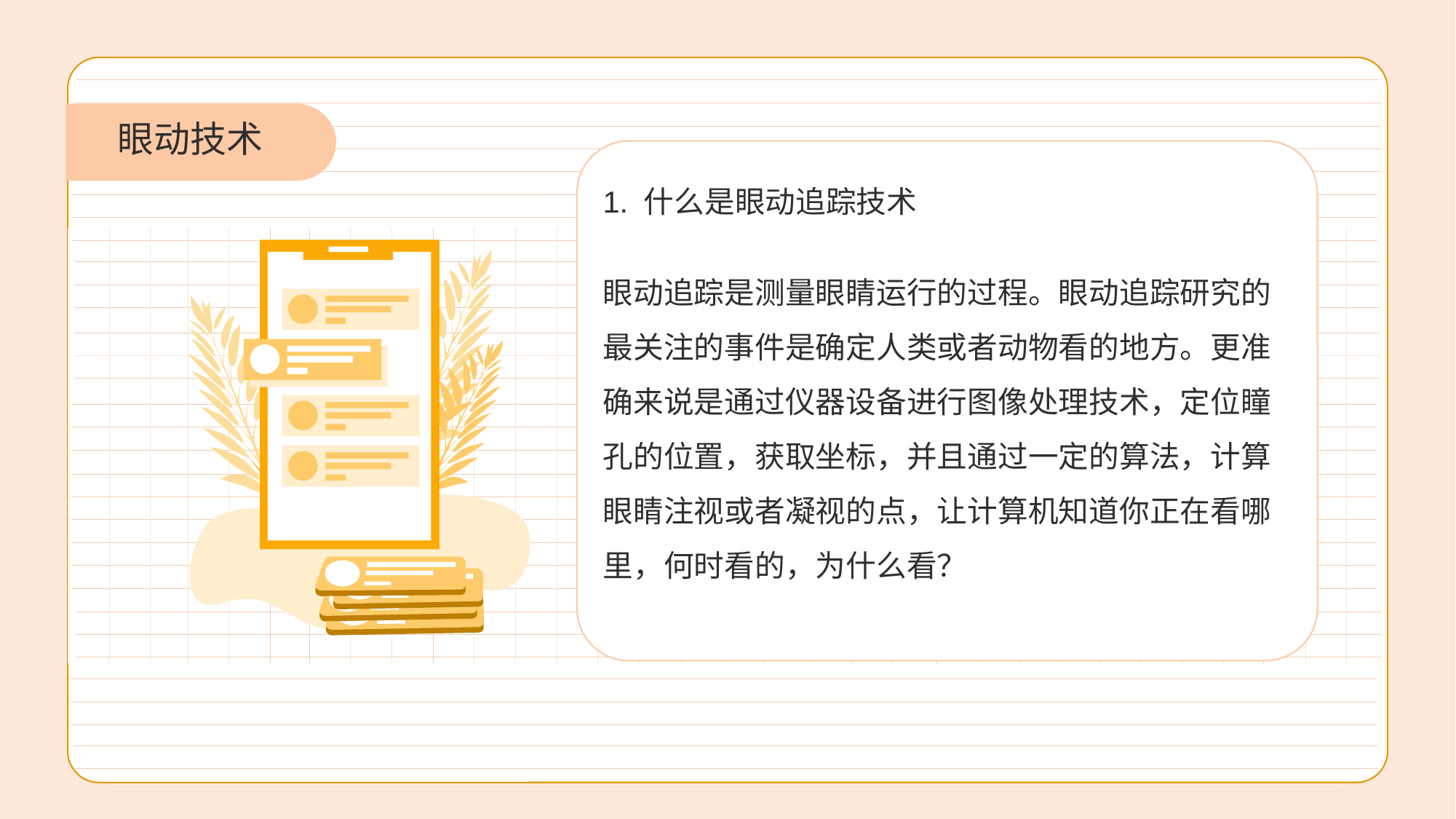

眼动技术
1. 什么是眼动追踪技术

眼动追踪是测量眼睛运行的过程。眼动追踪研究的最关注的事件是确定人类或者动物看的地方。更准确来说是通过仪器设备进行图像处理技术，定位瞳孔的位置，获取坐标，并且通过一定的算法，计算眼睛注视或者凝视的点，让计算机知道你正在看哪里，何时看的，为什么看？